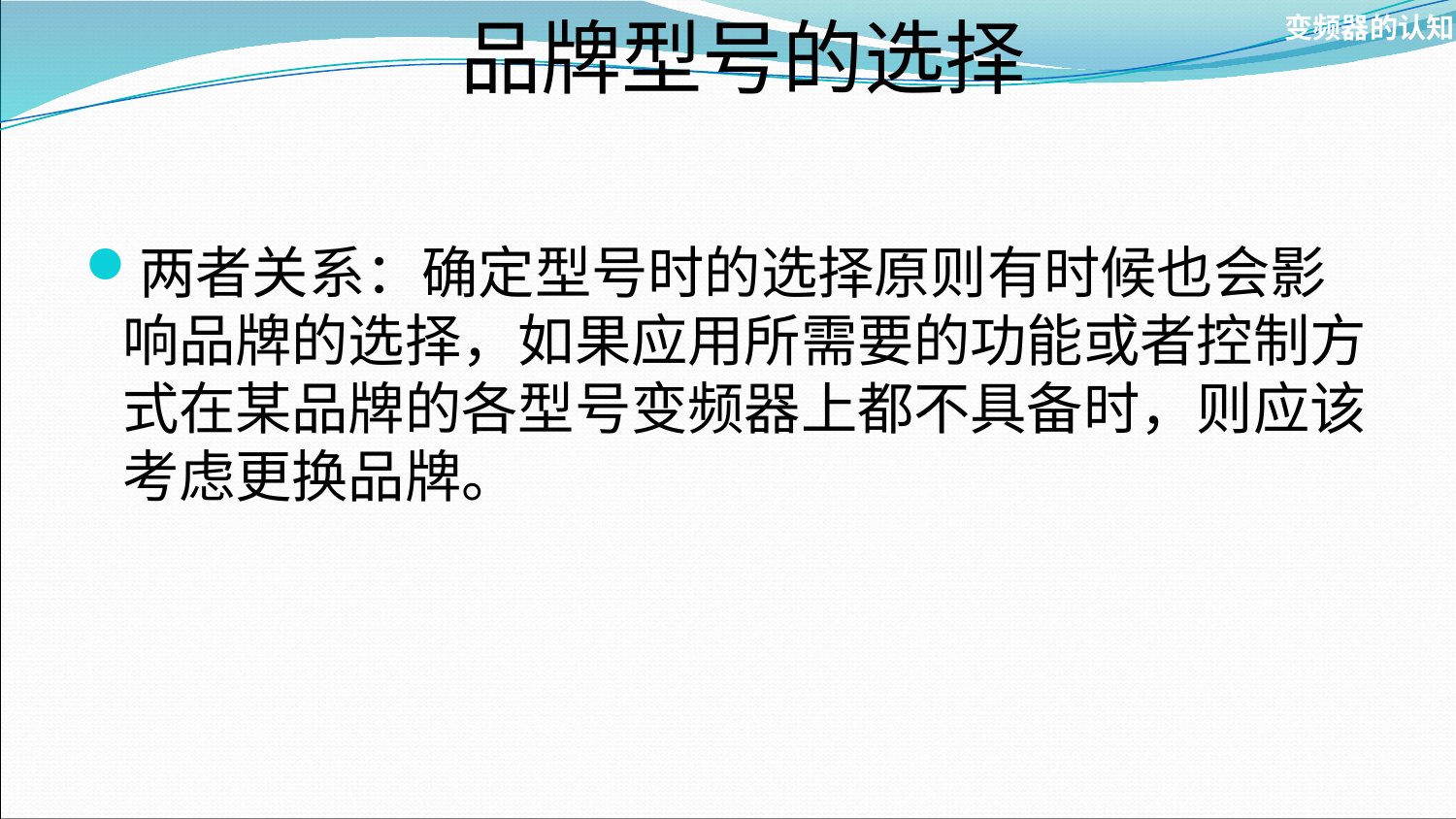

品牌型号的选择
变频器的认知
两者关系：确定型号时的选择原则有时候也会影响品牌的选择，如果应用所需要的功能或者控制方式在某品牌的各型号变频器上都不具备时，则应该考虑更换品牌。